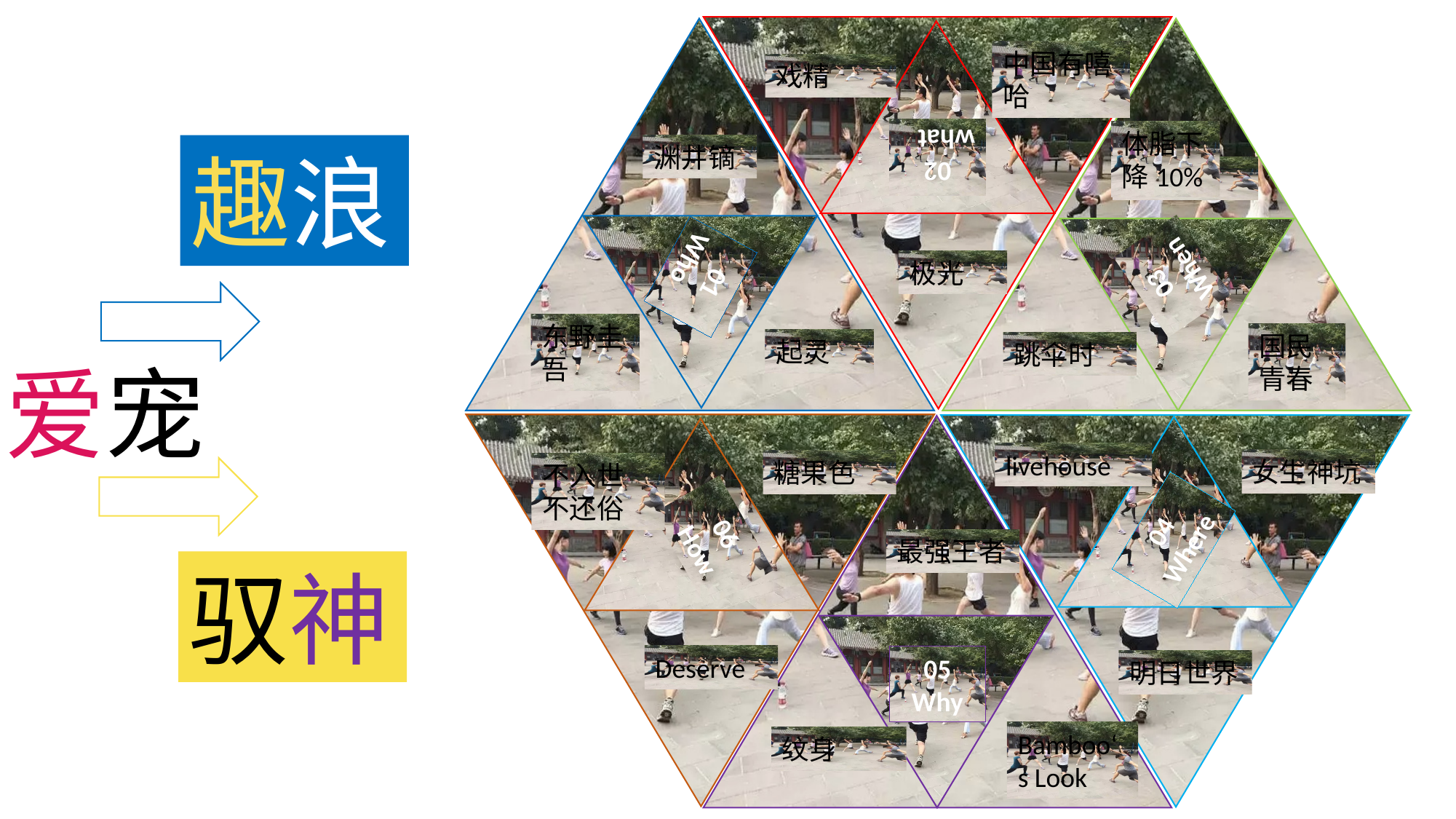

中国有嘻哈
戏精
02
what
体脂下降10%
渊井镝
When

03
When
01
Who
极光
东野圭吾
国民青春
起灵
跳伞时

livehouse
女生神坑
糖果色
不入世 不还俗
04
Where
06
How
最强王者

Deserve
05
Why
明日世界
Bamboo‘s Look
纹身
趣浪

爱宠

驭神